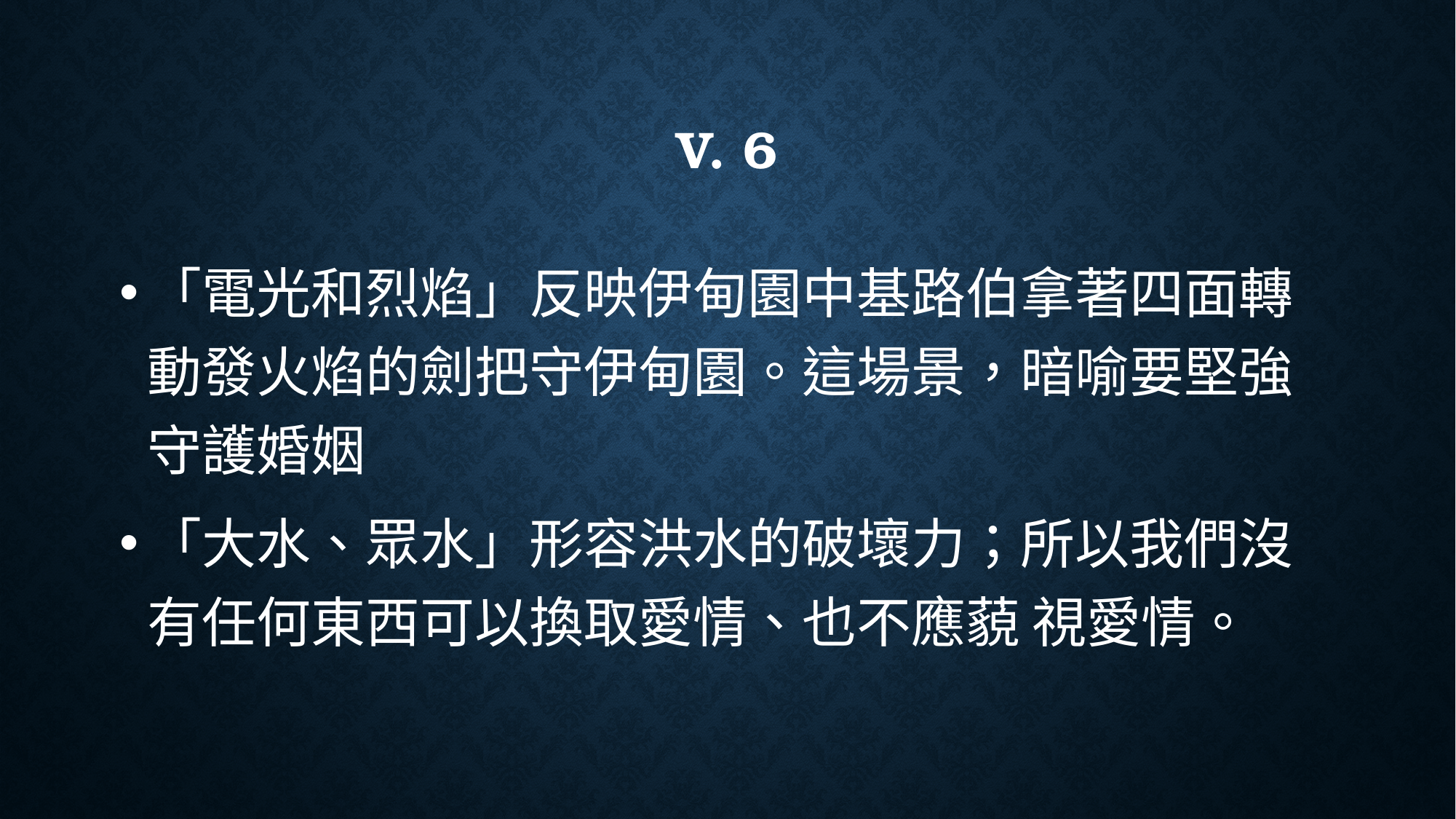

# V. 6
「電光和烈焰」反映伊甸園中基路伯拿著四面轉動發火焰的劍把守伊甸園。這場景，暗喻要堅強守護婚姻
「大水、眾水」形容洪水的破壞力；所以我們沒有任何東西可以換取愛情、也不應藐 視愛情。